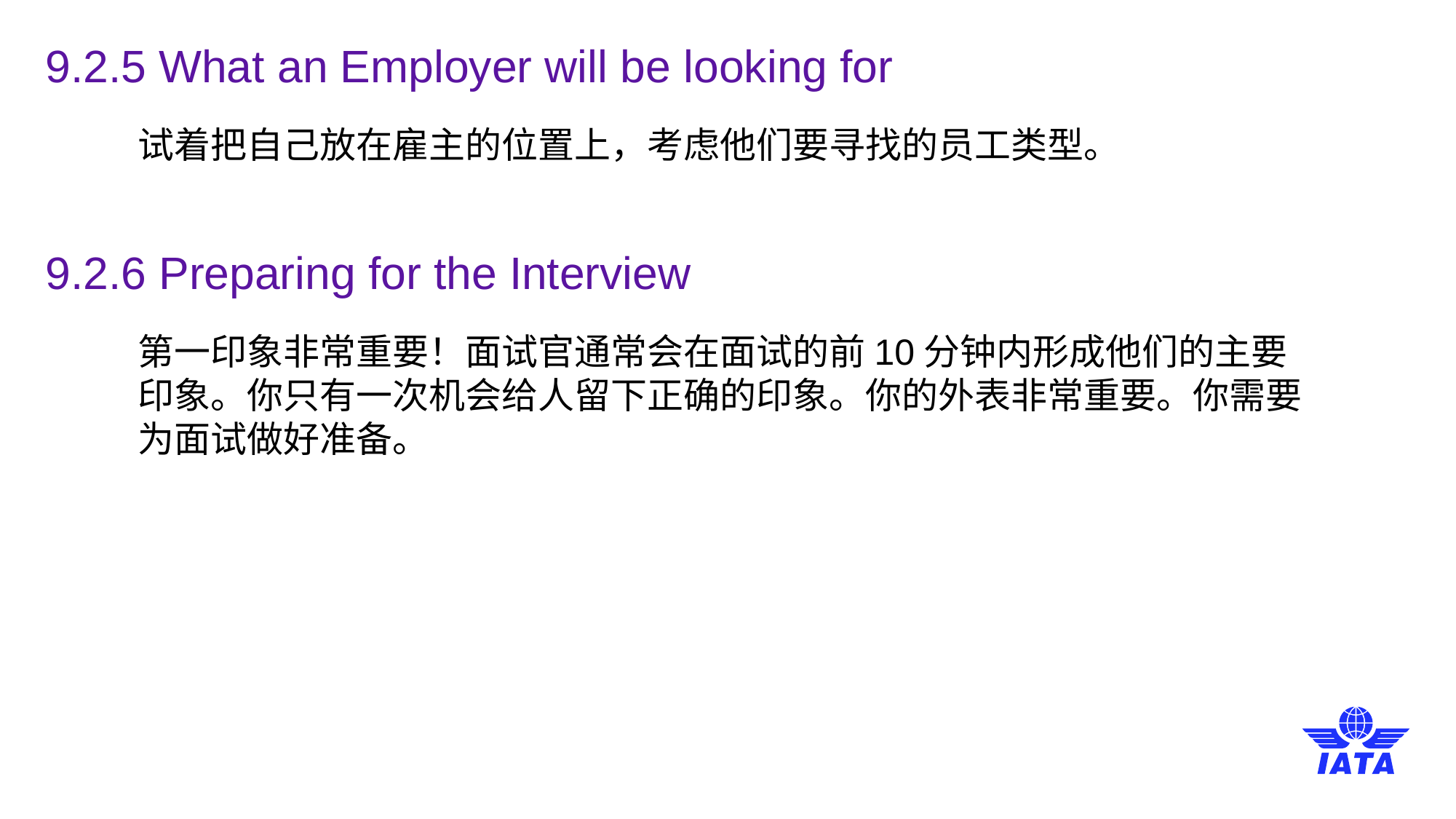

# 9.2.5 What an Employer will be looking for
试着把自己放在雇主的位置上，考虑他们要寻找的员工类型。
9.2.6 Preparing for the Interview
第一印象非常重要！面试官通常会在面试的前10分钟内形成他们的主要印象。你只有一次机会给人留下正确的印象。你的外表非常重要。你需要为面试做好准备。
22